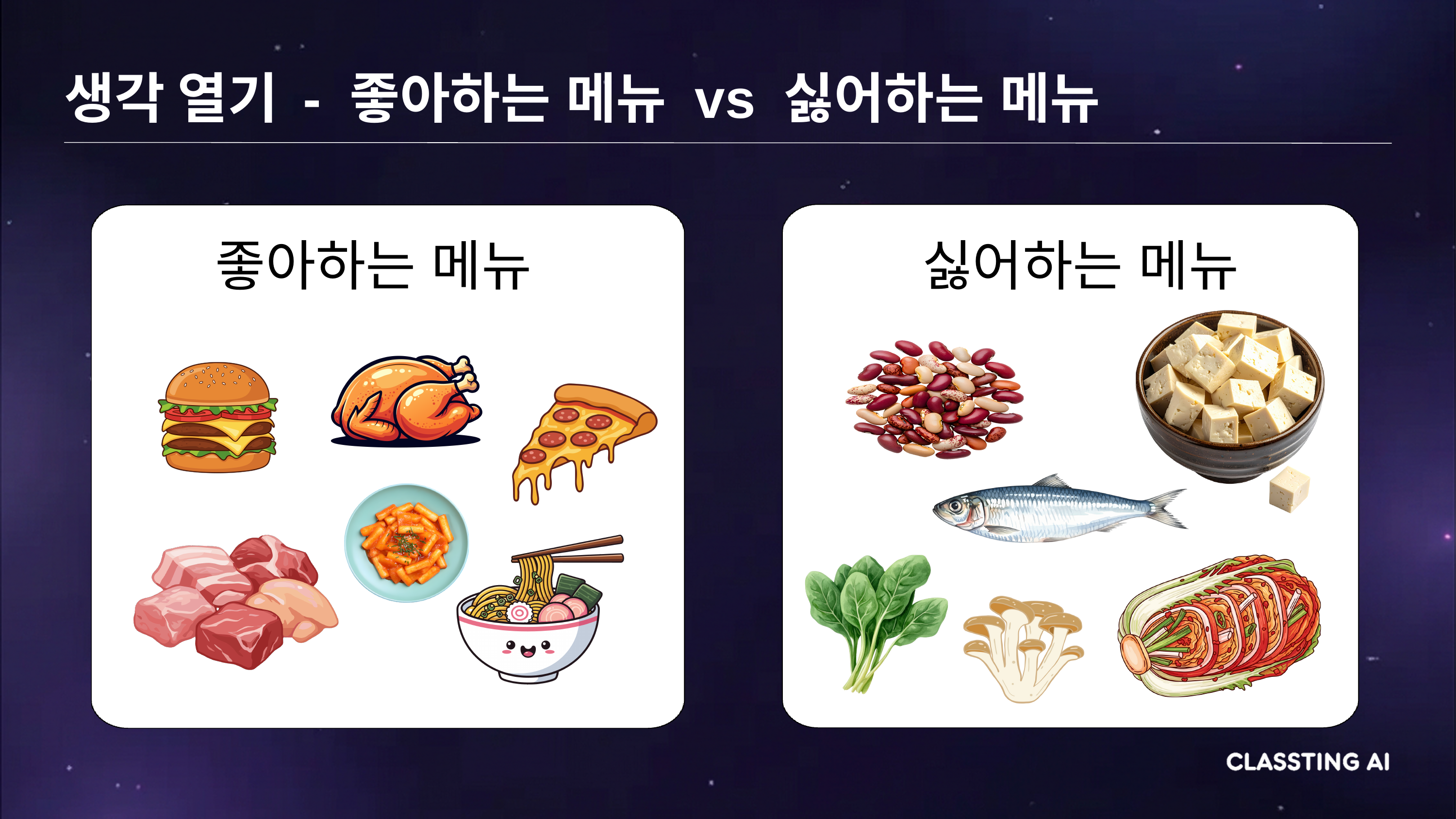

생각 열기 - 좋아하는 메뉴 vs 싫어하는 메뉴

좋아하는 메뉴
싫어하는 메뉴